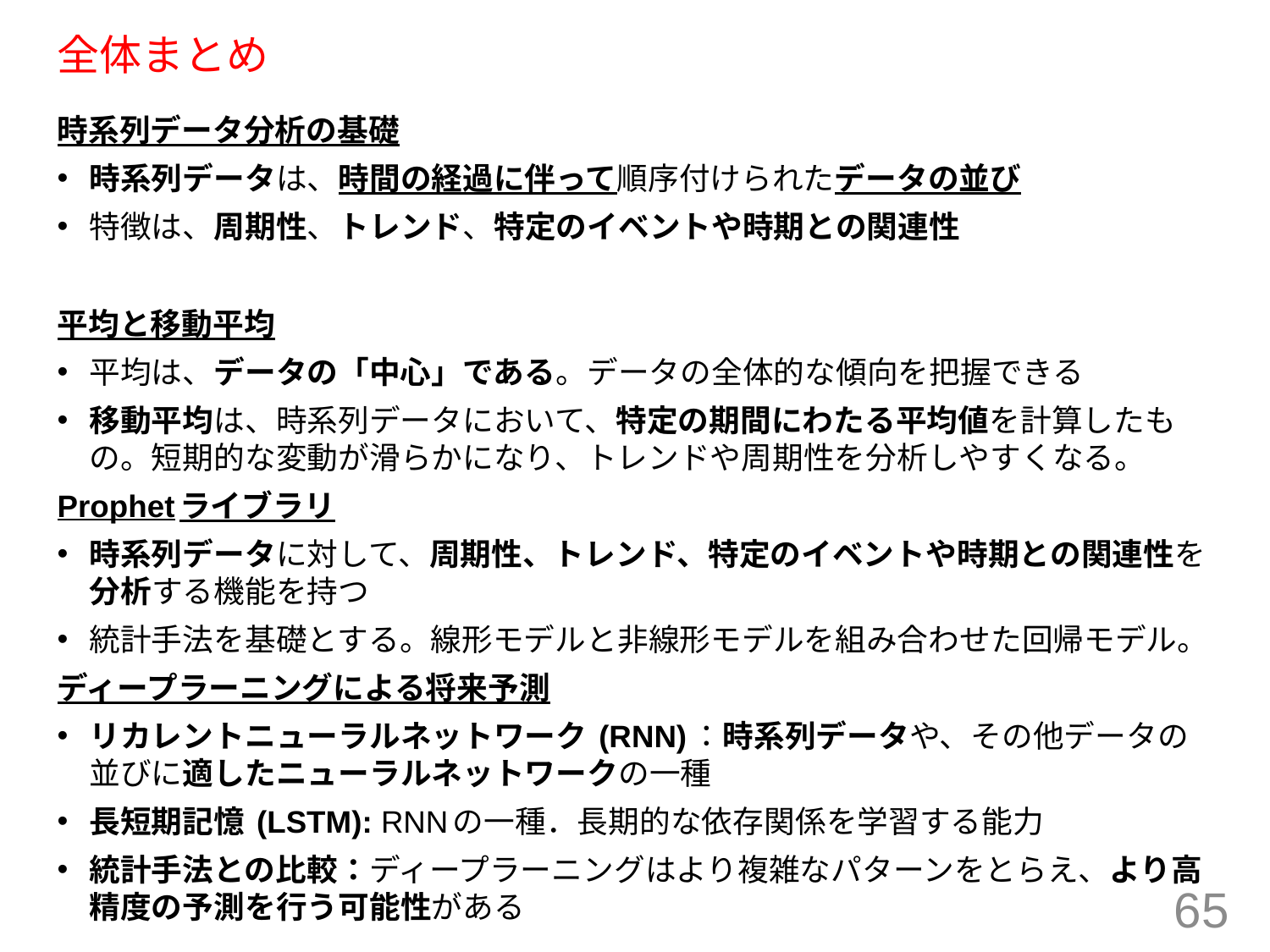

# 全体まとめ
時系列データ分析の基礎
時系列データは、時間の経過に伴って順序付けられたデータの並び
特徴は、周期性、トレンド、特定のイベントや時期との関連性

平均と移動平均
平均は、データの「中心」である。データの全体的な傾向を把握できる
移動平均は、時系列データにおいて、特定の期間にわたる平均値を計算したもの。短期的な変動が滑らかになり、トレンドや周期性を分析しやすくなる。
Prophetライブラリ
時系列データに対して、周期性、トレンド、特定のイベントや時期との関連性を分析する機能を持つ
統計手法を基礎とする。線形モデルと非線形モデルを組み合わせた回帰モデル。
ディープラーニングによる将来予測
リカレントニューラルネットワーク (RNN)：時系列データや、その他データの並びに適したニューラルネットワークの一種
長短期記憶 (LSTM): RNNの一種．長期的な依存関係を学習する能力
統計手法との比較：ディープラーニングはより複雑なパターンをとらえ、より高精度の予測を行う可能性がある

65